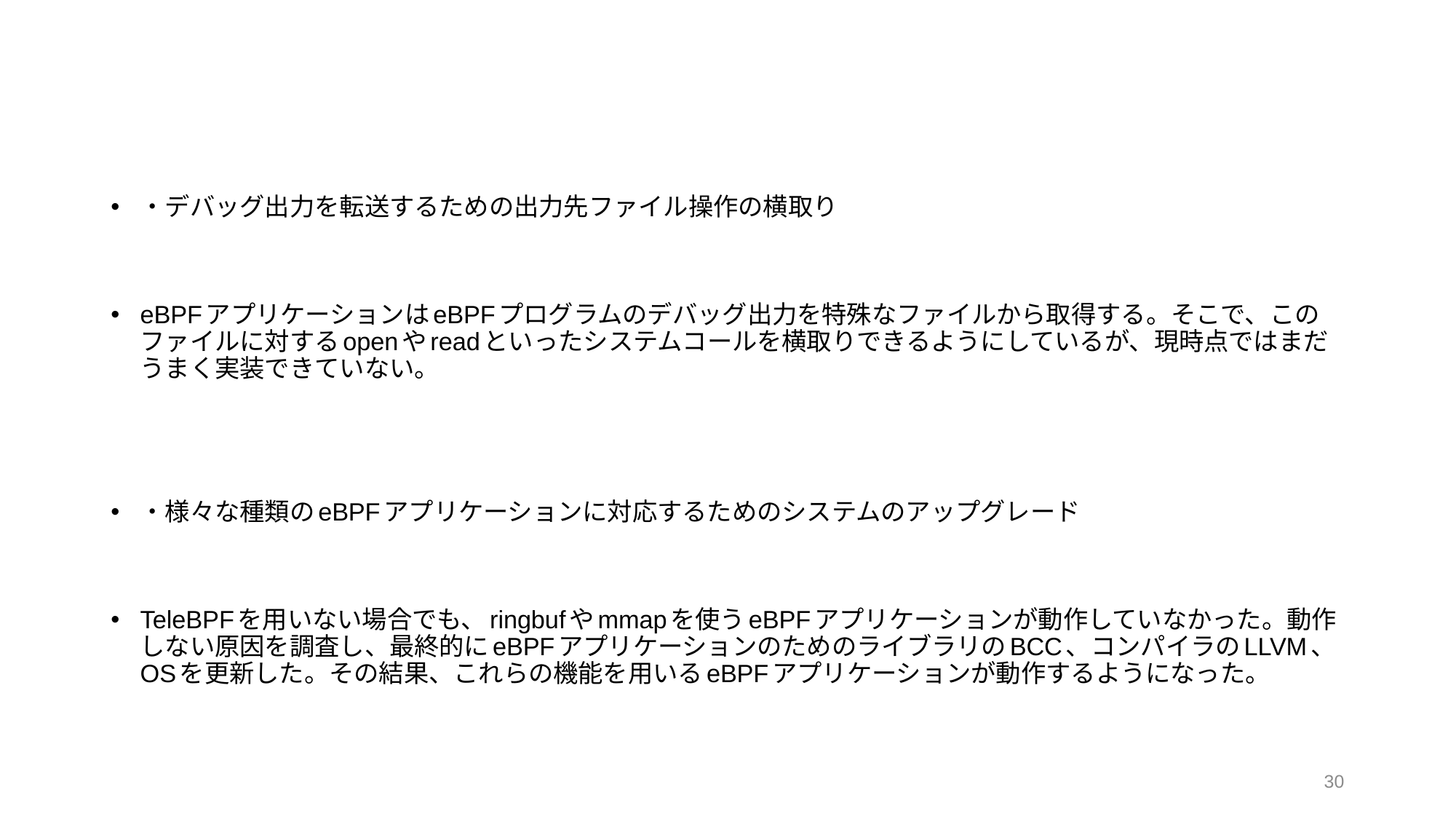

#
・デバッグ出力を転送するための出力先ファイル操作の横取り

eBPFアプリケーションはeBPFプログラムのデバッグ出力を特殊なファイルから取得する。そこで、このファイルに対するopenやreadといったシステムコールを横取りできるようにしているが、現時点ではまだうまく実装できていない。

・様々な種類のeBPFアプリケーションに対応するためのシステムのアップグレード

TeleBPFを用いない場合でも、ringbufやmmapを使うeBPFアプリケーションが動作していなかった。動作しない原因を調査し、最終的にeBPFアプリケーションのためのライブラリのBCC、コンパイラのLLVM、OSを更新した。その結果、これらの機能を用いるeBPFアプリケーションが動作するようになった。
30